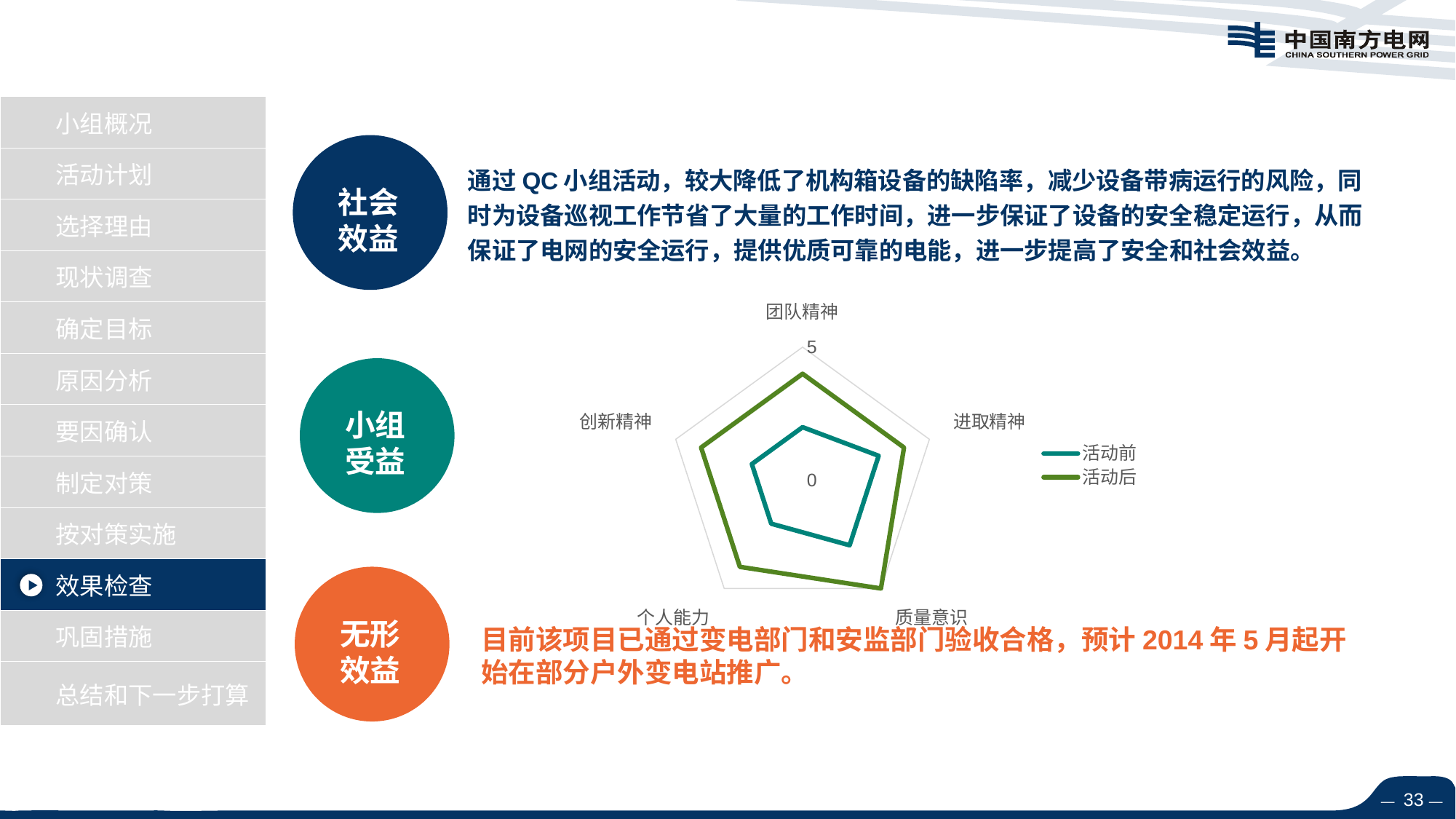

社会
效益

通过QC小组活动，较大降低了机构箱设备的缺陷率，减少设备带病运行的风险，同时为设备巡视工作节省了大量的工作时间，进一步保证了设备的安全稳定运行，从而保证了电网的安全运行，提供优质可靠的电能，进一步提高了安全和社会效益。

### Chart

| Category | 活动前 | 活动后 |
|---|---|---|
| 团队精神 | 2.0 | 4.0 |
| 进取精神 | 3.0 | 4.0 |
| 质量意识 | 3.0 | 5.0 |
| 个人能力 | 2.0 | 4.0 |
| 创新精神 | 2.0 | 4.0 |
小组
受益

无形
效益
目前该项目已通过变电部门和安监部门验收合格，预计2014年5月起开始在部分户外变电站推广。